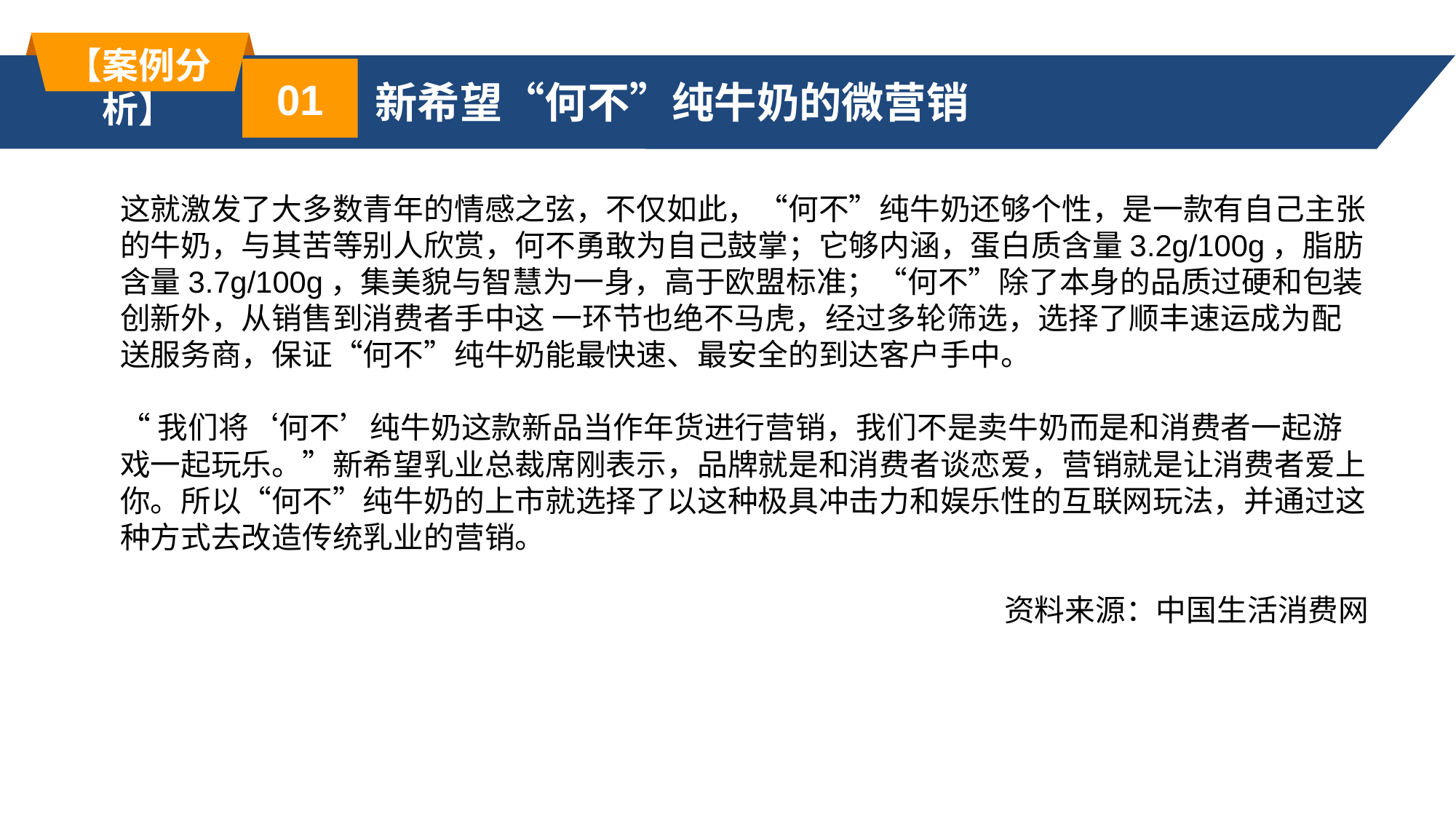

【案例分析】

01
新希望“何不”纯牛奶的微营销
这就激发了大多数青年的情感之弦，不仅如此，“何不”纯牛奶还够个性，是一款有自己主张的牛奶，与其苦等别人欣赏，何不勇敢为自己鼓掌；它够内涵，蛋白质含量3.2g/100g，脂肪含量3.7g/100g，集美貌与智慧为一身，高于欧盟标准；“何不”除了本身的品质过硬和包装创新外，从销售到消费者手中这 一环节也绝不马虎，经过多轮筛选，选择了顺丰速运成为配送服务商，保证“何不”纯牛奶能最快速、最安全的到达客户手中。

“我们将‘何不’纯牛奶这款新品当作年货进行营销，我们不是卖牛奶而是和消费者一起游戏一起玩乐。”新希望乳业总裁席刚表示，品牌就是和消费者谈恋爱，营销就是让消费者爱上你。所以“何不”纯牛奶的上市就选择了以这种极具冲击力和娱乐性的互联网玩法，并通过这种方式去改造传统乳业的营销。

资料来源：中国生活消费网